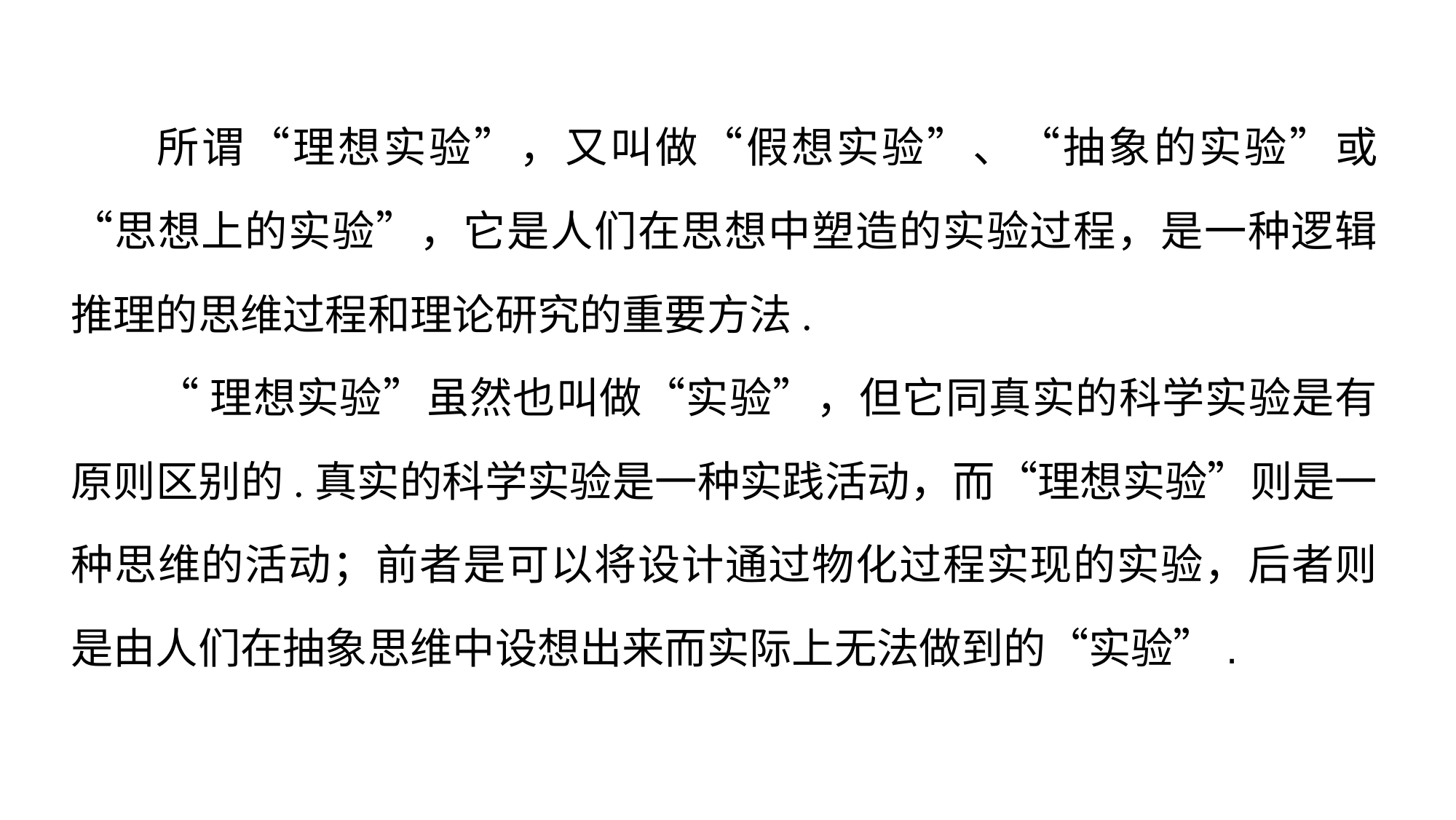

所谓“理想实验”，又叫做“假想实验”、“抽象的实验”或“思想上的实验”，它是人们在思想中塑造的实验过程，是一种逻辑推理的思维过程和理论研究的重要方法.
“理想实验”虽然也叫做“实验”，但它同真实的科学实验是有原则区别的.真实的科学实验是一种实践活动，而“理想实验”则是一种思维的活动；前者是可以将设计通过物化过程实现的实验，后者则是由人们在抽象思维中设想出来而实际上无法做到的“实验”.